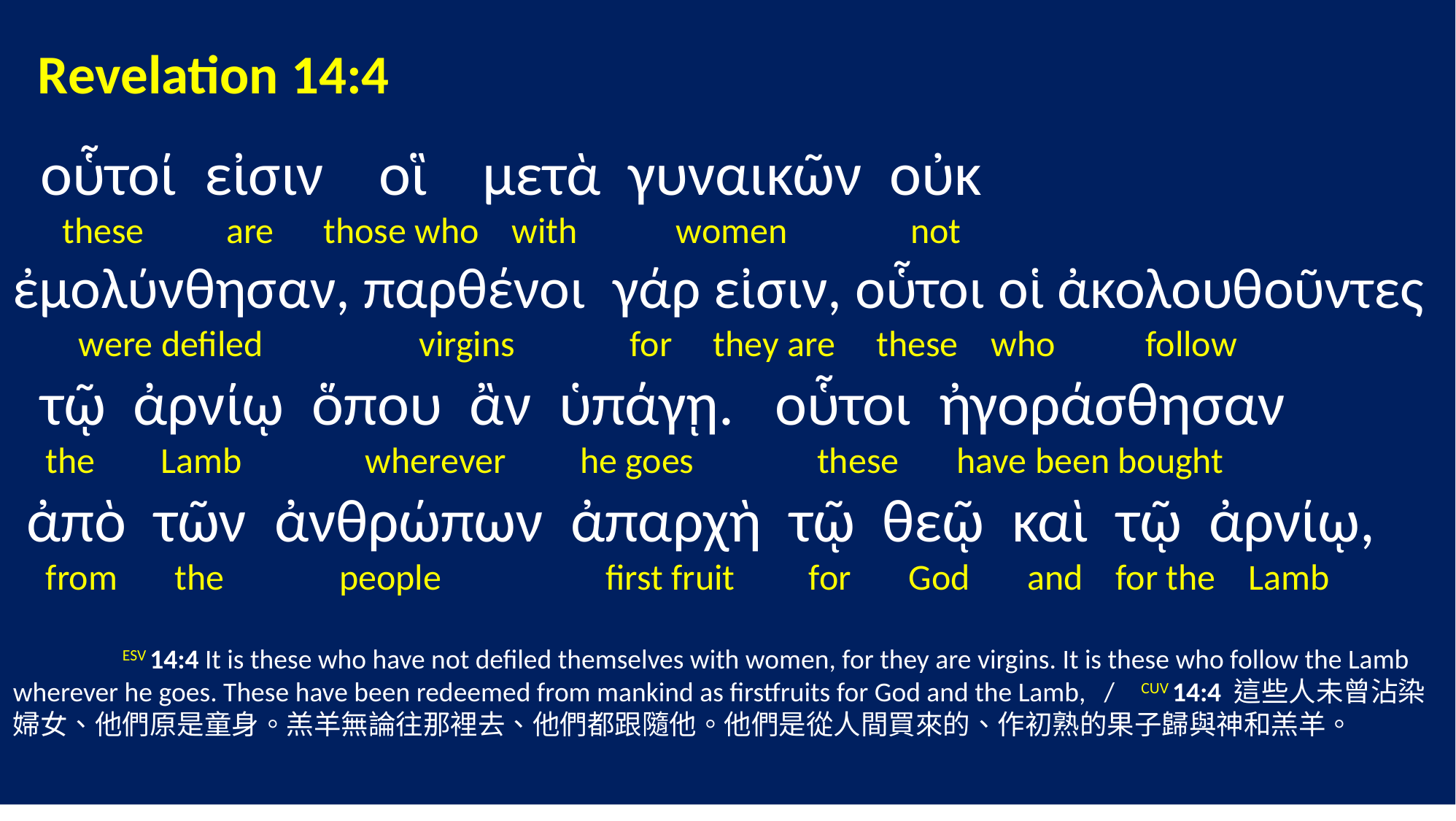

Revelation 14:4

  οὗτοί  εἰσιν    οἳ    μετὰ  γυναικῶν  οὐκ
      these          are      those who    with            women               not
ἐμολύνθησαν, παρθένοι  γάρ εἰσιν, οὗτοι οἱ ἀκολουθοῦντες
        were defiled                   virgins              for     they are     these    who           follow
  τῷ  ἀρνίῳ  ὅπου  ἂν  ὑπάγῃ.   οὗτοι  ἠγοράσθησαν
    the        Lamb               wherever         he goes               these       have been bought
 ἀπὸ  τῶν  ἀνθρώπων  ἀπαρχὴ  τῷ  θεῷ  καὶ  τῷ  ἀρνίῳ,
    from       the              people                    first fruit         for       God       and    for the    Lamb

	ESV 14:4 It is these who have not defiled themselves with women, for they are virgins. It is these who follow the Lamb wherever he goes. These have been redeemed from mankind as firstfruits for God and the Lamb,   /    CUV 14:4 這些人未曾沾染婦女、他們原是童身。羔羊無論往那裡去、他們都跟隨他。他們是從人間買來的、作初熟的果子歸與神和羔羊。